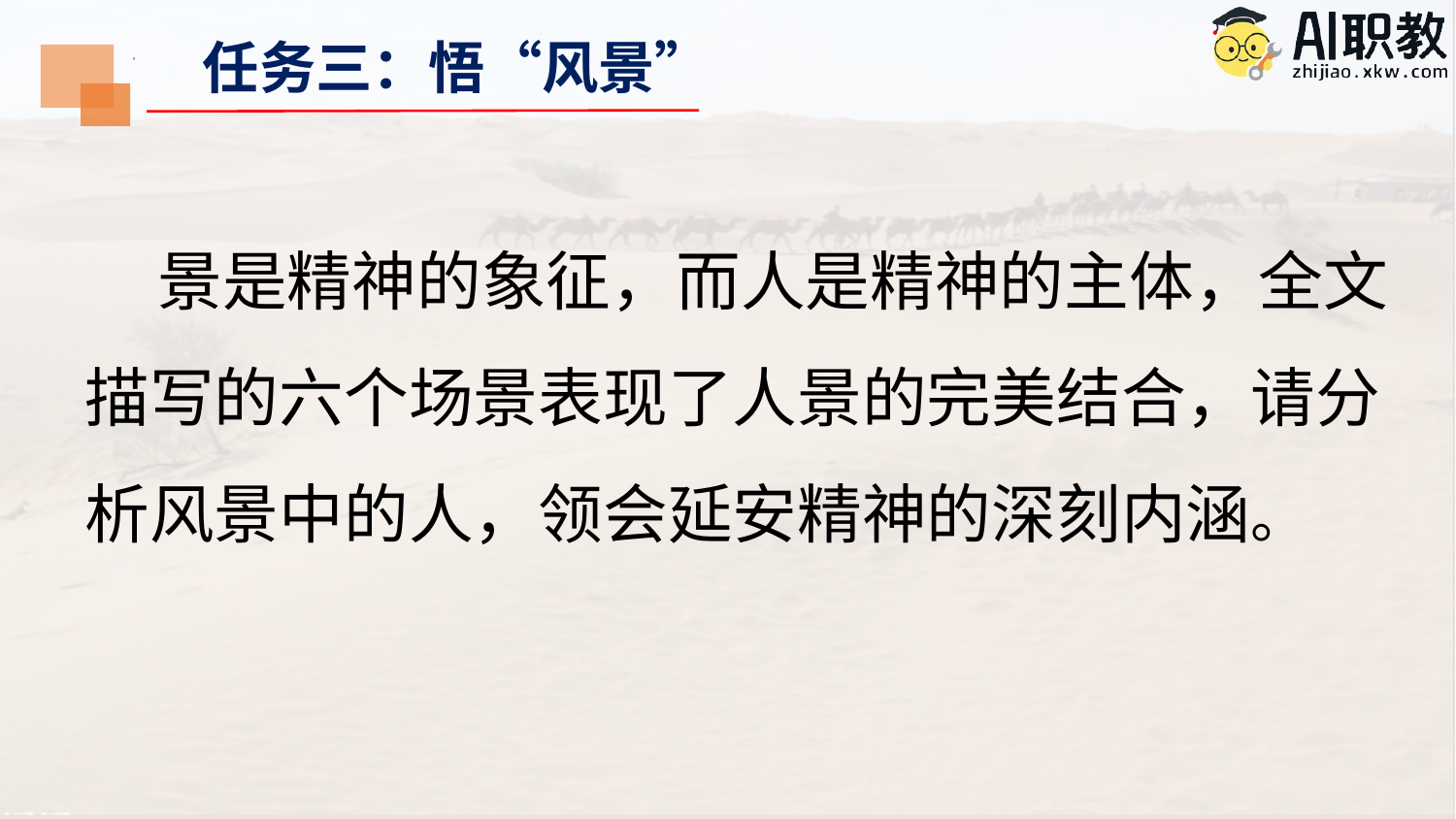

任务三：悟“风景”

景是精神的象征，而人是精神的主体，全文描写的六个场景表现了人景的完美结合，请分析风景中的人，领会延安精神的深刻内涵。